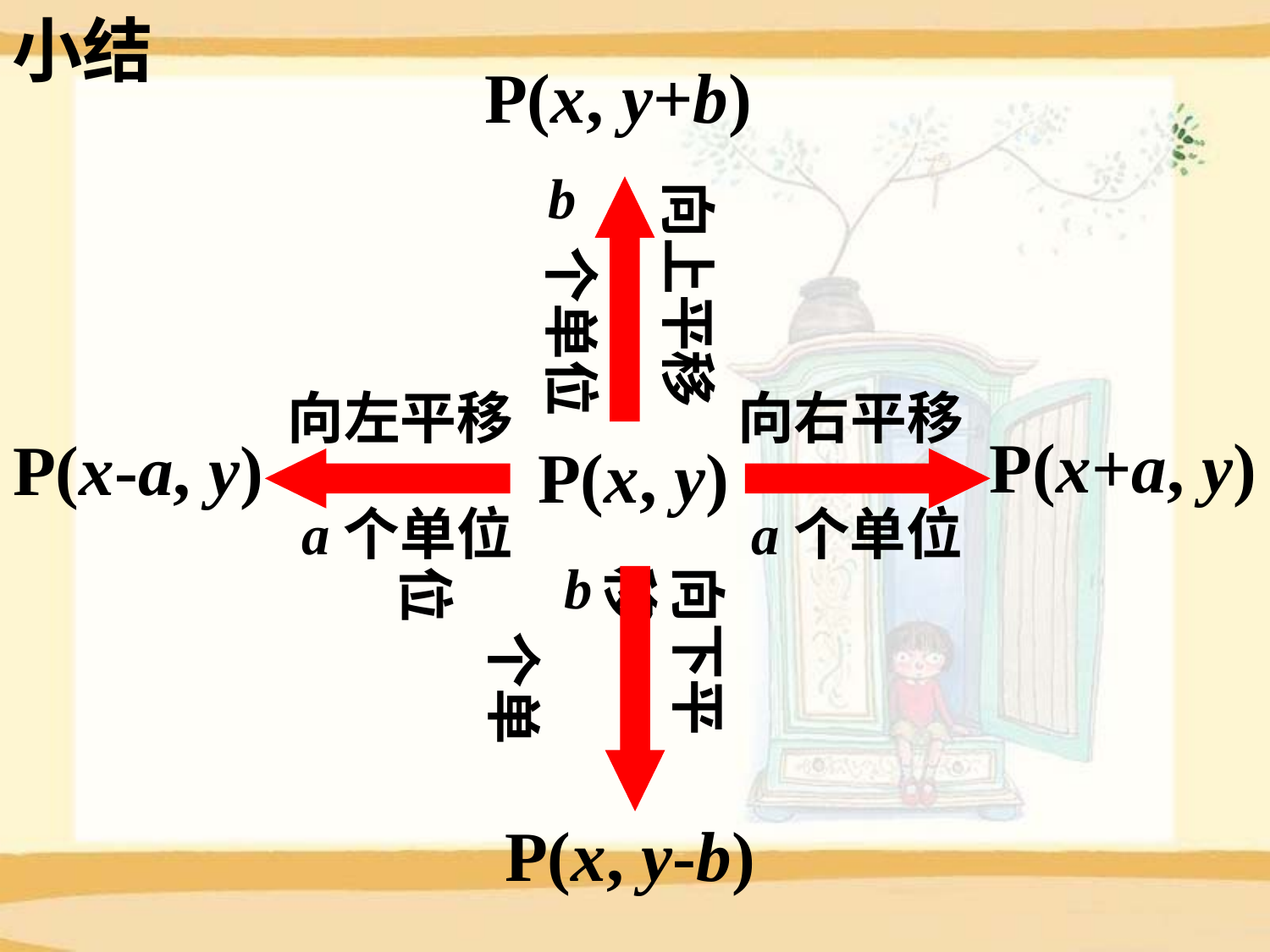

小结
P(x, y+b)
b
向上平移
    个单位

向左平移
 a个单位
向右平移
 a个单位
P(x+a, y)
P(x-a, y)
P(x, y)

 b
向下平移
    个单位

P(x, y-b)